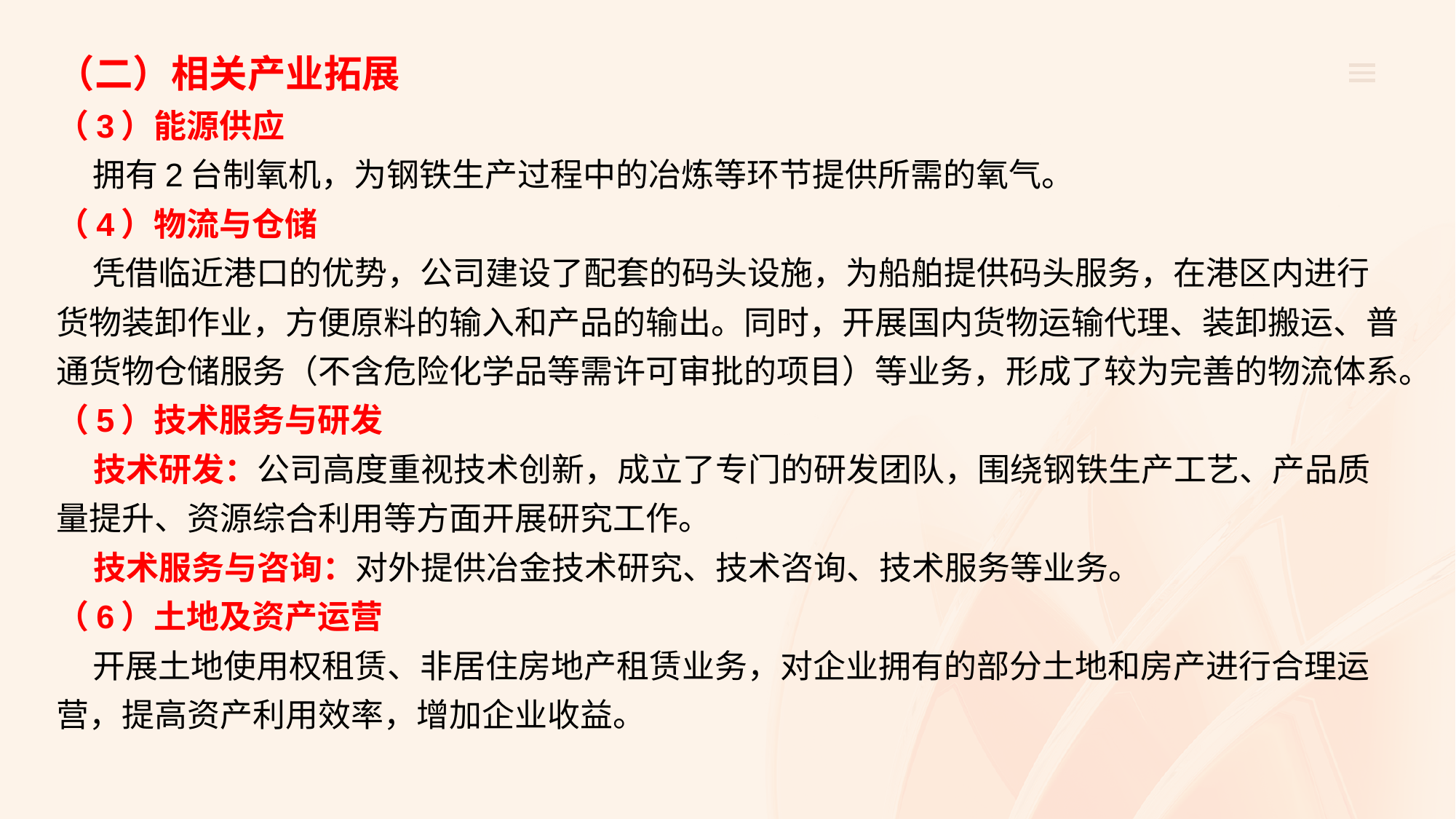

（二）相关产业拓展
（3）能源供应
    拥有2台制氧机，为钢铁生产过程中的冶炼等环节提供所需的氧气。
（4）物流与仓储
    凭借临近港口的优势，公司建设了配套的码头设施，为船舶提供码头服务，在港区内进行货物装卸作业，方便原料的输入和产品的输出。同时，开展国内货物运输代理、装卸搬运、普通货物仓储服务（不含危险化学品等需许可审批的项目）等业务，形成了较为完善的物流体系。
（5）技术服务与研发
    技术研发：公司高度重视技术创新，成立了专门的研发团队，围绕钢铁生产工艺、产品质量提升、资源综合利用等方面开展研究工作。
    技术服务与咨询：对外提供冶金技术研究、技术咨询、技术服务等业务。
（6）土地及资产运营
    开展土地使用权租赁、非居住房地产租赁业务，对企业拥有的部分土地和房产进行合理运营，提高资产利用效率，增加企业收益。